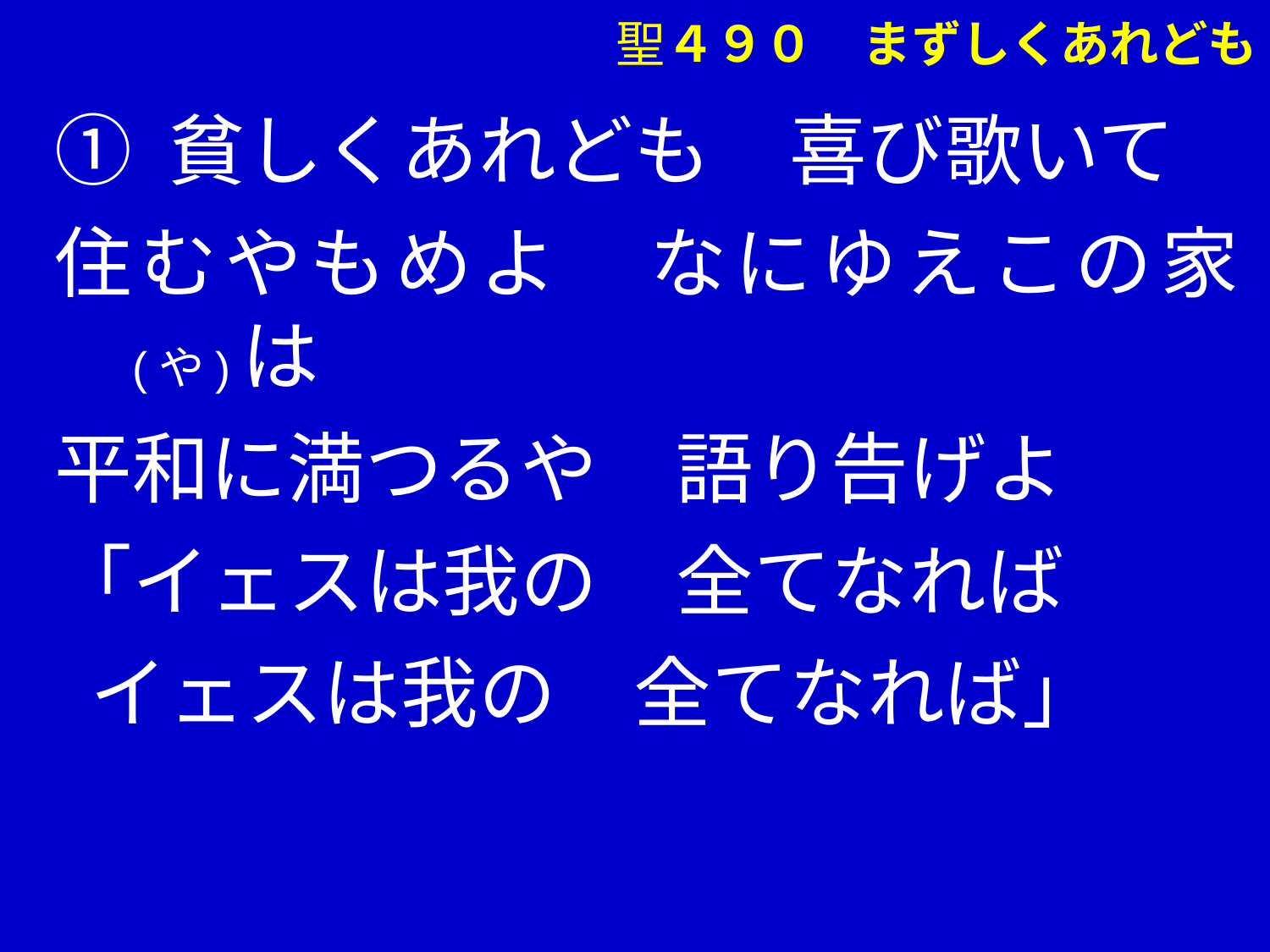

① 貧しくあれども　喜び歌いて
住むやもめよ　なにゆえこの家(や)は
平和に満つるや　語り告げよ
「イェスは我の　全てなれば
 イェスは我の　全てなれば」

聖４９０　まずしくあれども